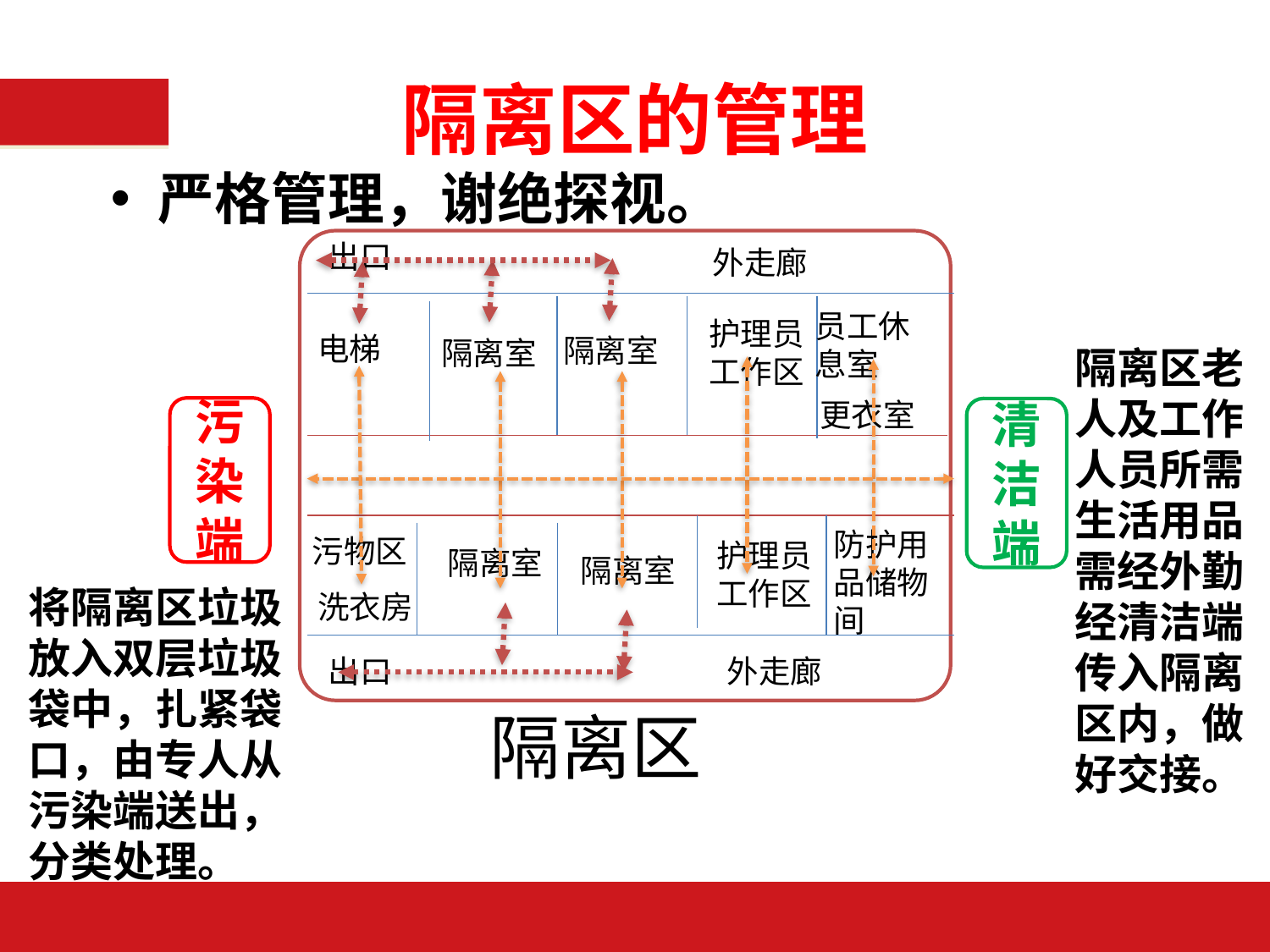

# 隔离区的管理
严格管理，谢绝探视。

出口
外走廊
员工休息室
护理员工作区
电梯
隔离室
隔离室
更衣室
防护用品储物间
污物区
护理员工作区
隔离室
隔离室
洗衣房
出口
外走廊
隔离区
隔离区老人及工作人员所需生活用品需经外勤经清洁端传入隔离区内，做好交接。
污染端
清洁端
将隔离区垃圾放入双层垃圾袋中，扎紧袋口，由专人从污染端送出，分类处理。